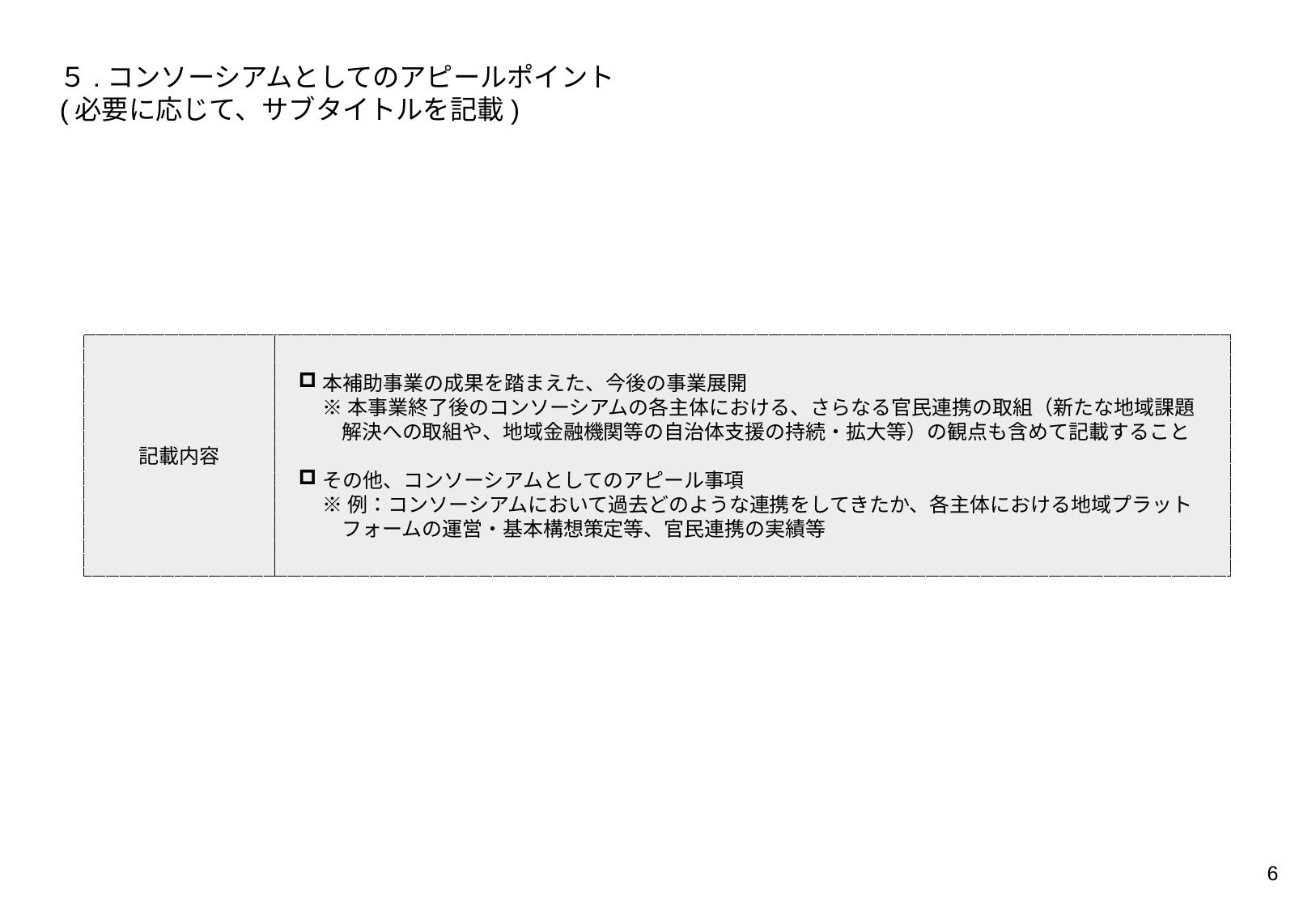

５.コンソーシアムとしてのアピールポイント
(必要に応じて、サブタイトルを記載)
記載内容
本補助事業の成果を踏まえた、今後の事業展開
※本事業終了後のコンソーシアムの各主体における、さらなる官民連携の取組（新たな地域課題解決への取組や、地域金融機関等の自治体支援の持続・拡大等）の観点も含めて記載すること

その他、コンソーシアムとしてのアピール事項
※例：コンソーシアムにおいて過去どのような連携をしてきたか、各主体における地域プラットフォームの運営・基本構想策定等、官民連携の実績等
6